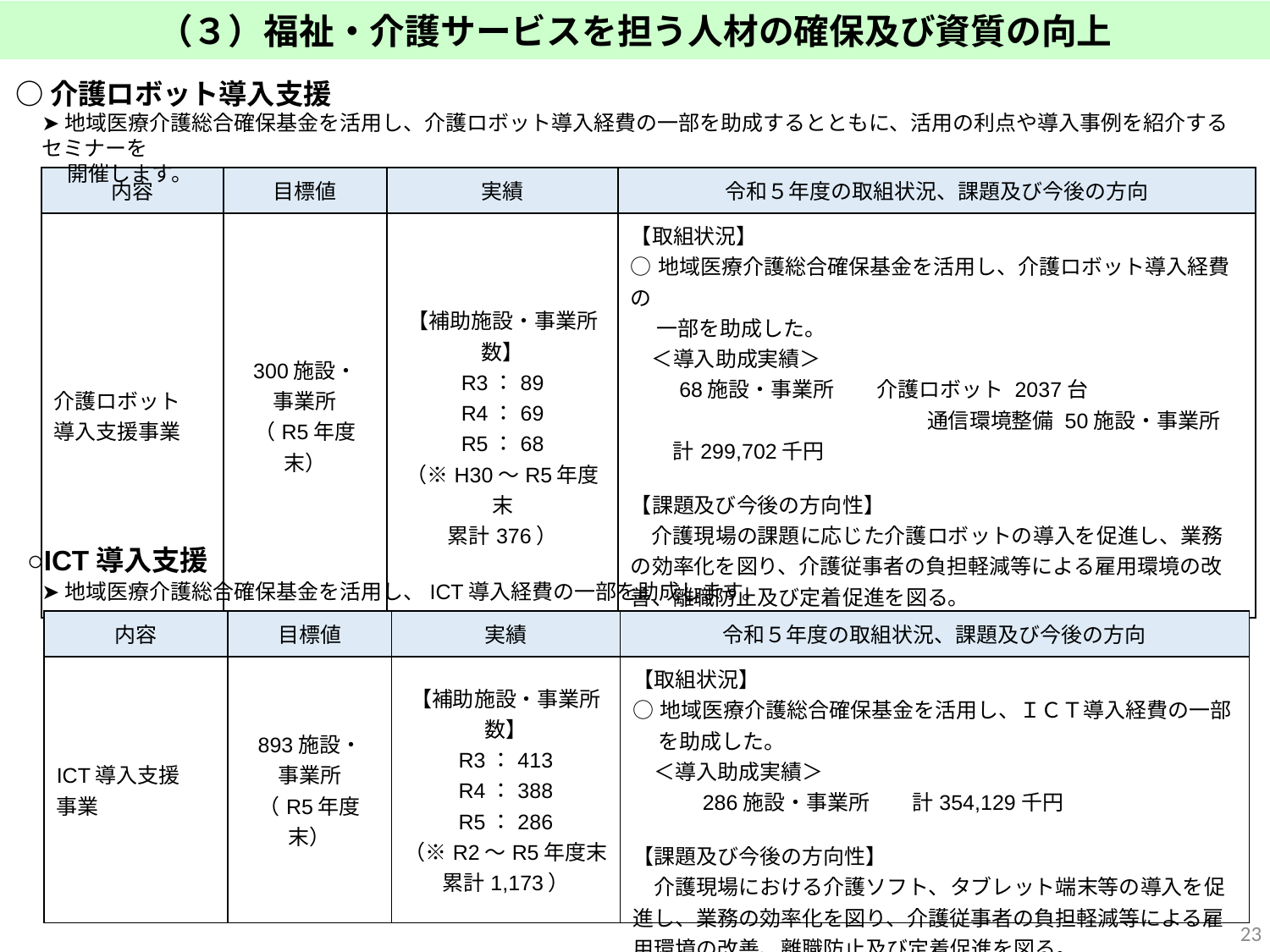

（３）福祉・介護サービスを担う人材の確保及び資質の向上
○介護ロボット導入支援
➤地域医療介護総合確保基金を活用し、介護ロボット導入経費の一部を助成するとともに、活用の利点や導入事例を紹介するセミナーを
　 開催します。
| 内容 | 目標値 | 実績 | 令和５年度の取組状況、課題及び今後の方向 |
| --- | --- | --- | --- |
| 介護ロボット 導入支援事業 | 300施設・ 事業所 （R5年度末） | 【補助施設・事業所数】 R3：89 R4：69 R5：68 （※H30～R5年度末 累計376） | 【取組状況】 ○地域医療介護総合確保基金を活用し、介護ロボット導入経費の 　 一部を助成した。 　＜導入助成実績＞　 　　68施設・事業所　　介護ロボット 2037台　　 　　　　　　　　　　　　　　通信環境整備 50施設・事業所 　　計299,702千円 【課題及び今後の方向性】 　介護現場の課題に応じた介護ロボットの導入を促進し、業務の効率化を図り、介護従事者の負担軽減等による雇用環境の改善、離職防止及び定着促進を図る。 |
○ICT導入支援
➤地域医療介護総合確保基金を活用し、ICT導入経費の一部を助成します。
| 内容 | 目標値 | 実績 | 令和５年度の取組状況、課題及び今後の方向 |
| --- | --- | --- | --- |
| ICT導入支援 事業 | 893施設・ 事業所 （R5年度末） | 【補助施設・事業所数】 R3：413 R4：388 R5：286 （※R2～R5年度末 累計1,173） | 【取組状況】 ○地域医療介護総合確保基金を活用し、ＩＣＴ導入経費の一部 　 を助成した。 　＜導入助成実績＞ 　　　286施設・事業所　　計354,129千円 【課題及び今後の方向性】 　介護現場における介護ソフト、タブレット端末等の導入を促進し、業務の効率化を図り、介護従事者の負担軽減等による雇用環境の改善、離職防止及び定着促進を図る。 |
23